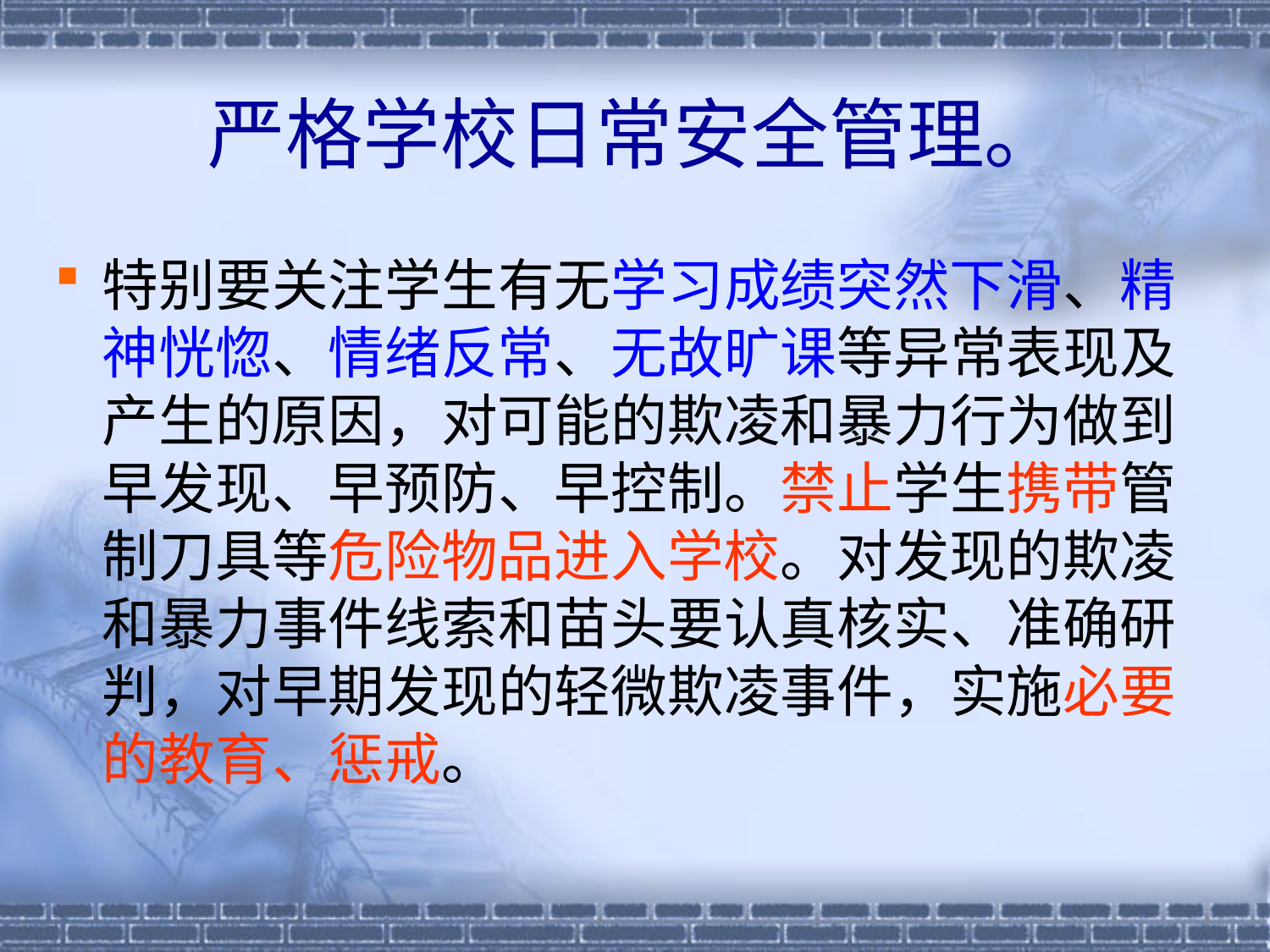

# 严格学校日常安全管理。
特别要关注学生有无学习成绩突然下滑、精神恍惚、情绪反常、无故旷课等异常表现及产生的原因，对可能的欺凌和暴力行为做到早发现、早预防、早控制。禁止学生携带管制刀具等危险物品进入学校。对发现的欺凌和暴力事件线索和苗头要认真核实、准确研判，对早期发现的轻微欺凌事件，实施必要的教育、惩戒。